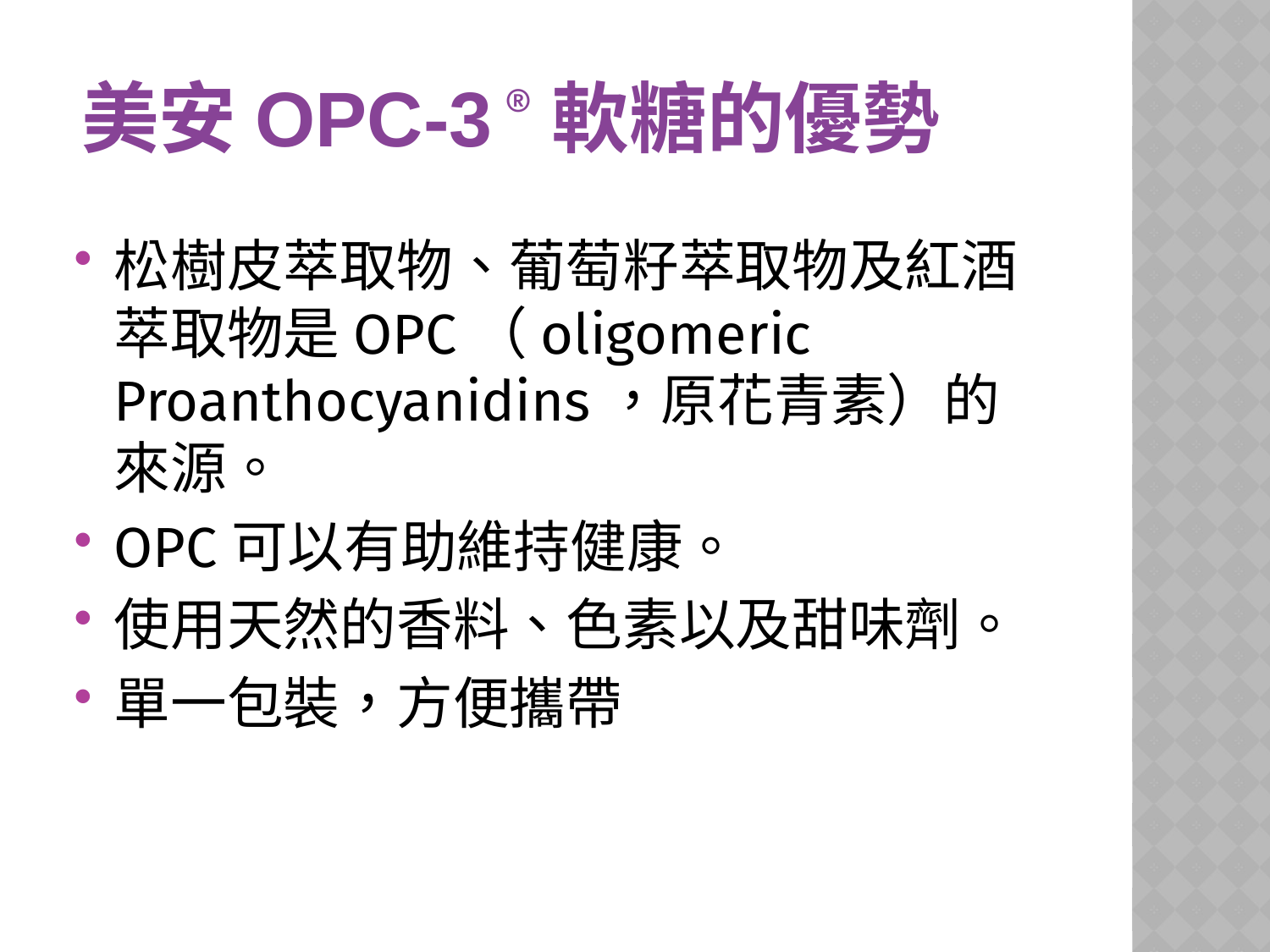

美安OPC-3 ®軟糖的優勢
松樹皮萃取物、葡萄籽萃取物及紅酒萃取物是OPC（oligomeric Proanthocyanidins，原花青素）的來源。
OPC可以有助維持健康。
使用天然的香料、色素以及甜味劑。
單一包裝，方便攜帶